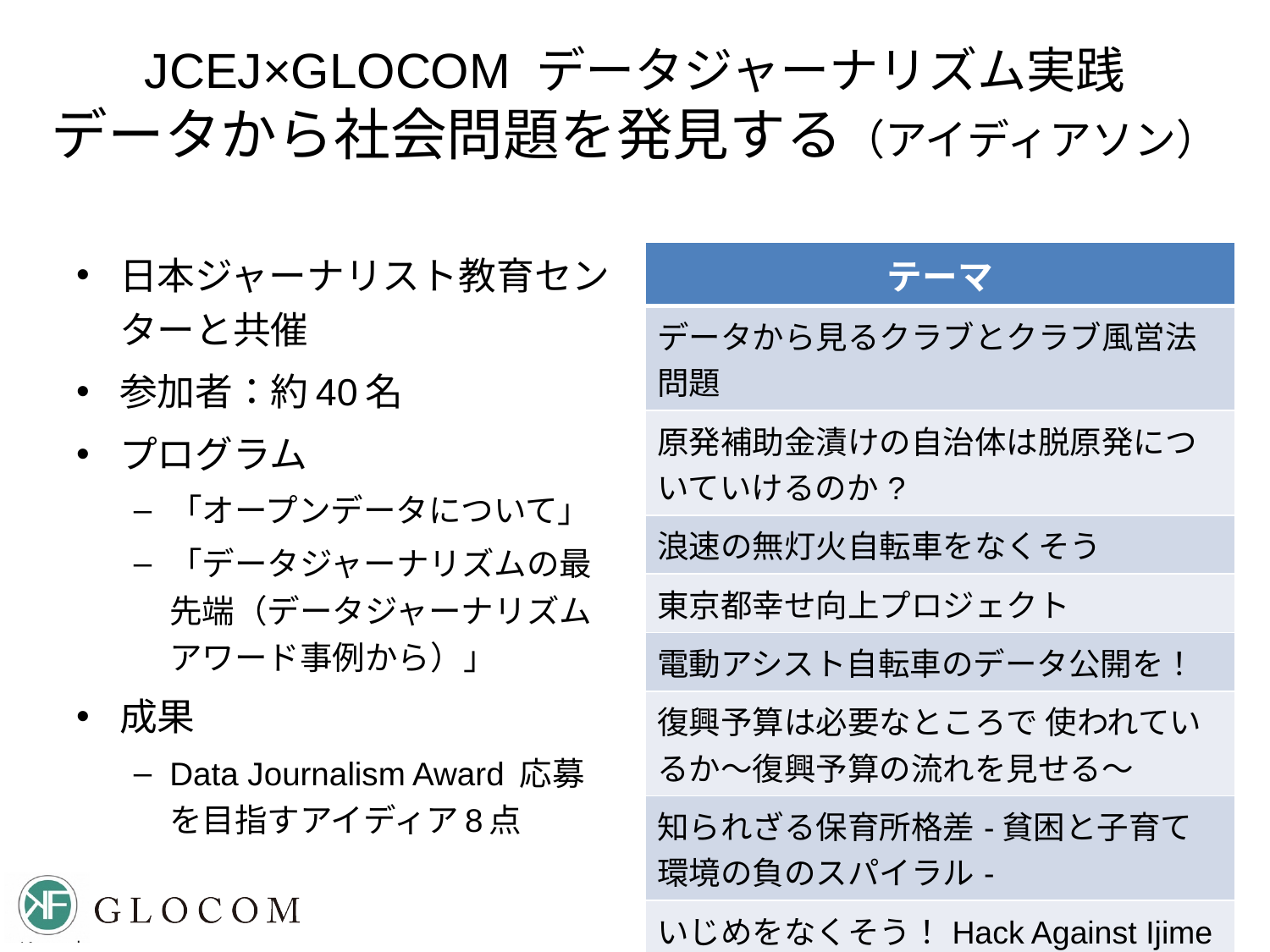

# JCEJ×GLOCOM データジャーナリズム実践 データから社会問題を発見する（アイディアソン）
日本ジャーナリスト教育センターと共催
参加者：約40名
プログラム
「オープンデータについて」
「データジャーナリズムの最先端（データジャーナリズムアワード事例から）」
成果
Data Journalism Award 応募を目指すアイディア8点
| テーマ |
| --- |
| データから見るクラブとクラブ風営法問題 |
| 原発補助金漬けの自治体は脱原発についていけるのか? |
| 浪速の無灯火自転車をなくそう |
| 東京都幸せ向上プロジェクト |
| 電動アシスト自転車のデータ公開を！ |
| 復興予算は必要なところで 使われているか～復興予算の流れを見せる～ |
| 知られざる保育所格差-貧困と子育て環境の負のスパイラル- |
| いじめをなくそう！Hack Against Ijime |
9